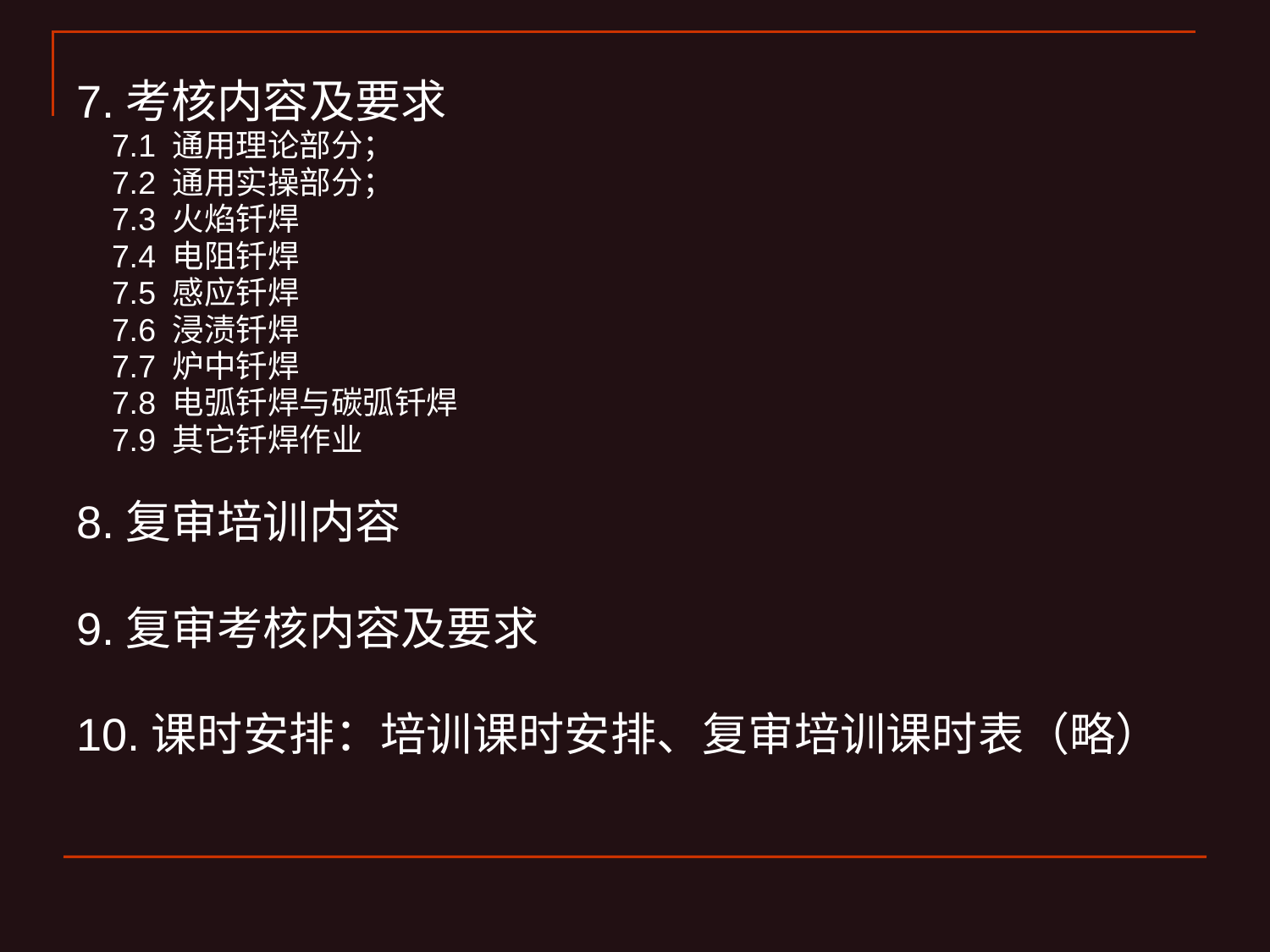

7.考核内容及要求
    7.1 通用理论部分；
    7.2 通用实操部分；
    7.3 火焰钎焊
    7.4 电阻钎焊
    7.5 感应钎焊
    7.6 浸渍钎焊
    7.7 炉中钎焊
    7.8 电弧钎焊与碳弧钎焊
    7.9 其它钎焊作业

8.复审培训内容

9.复审考核内容及要求

10.课时安排：培训课时安排、复审培训课时表（略）